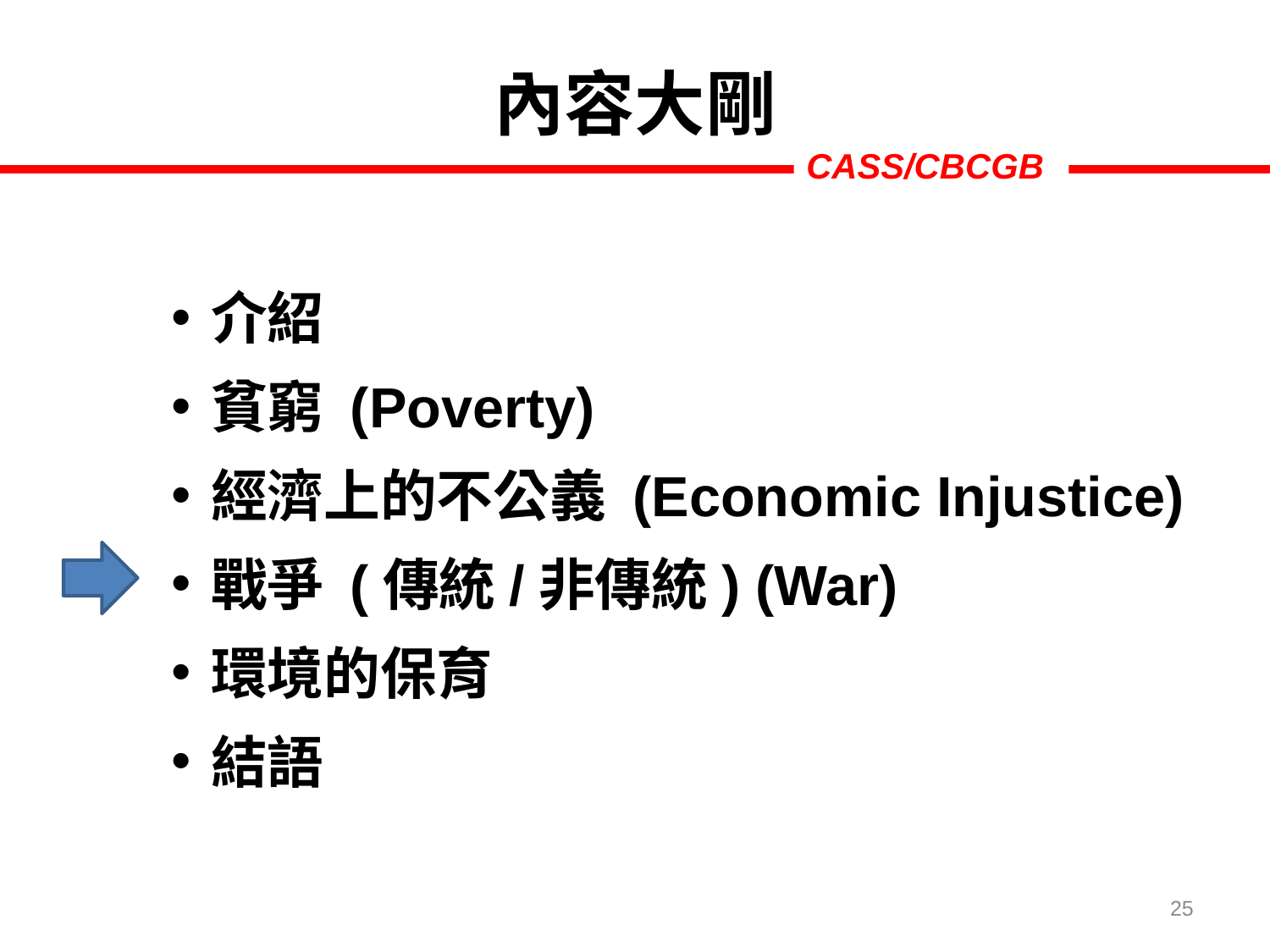

內容大剛
介紹
貧窮 (Poverty)
經濟上的不公義 (Economic Injustice)
戰爭 (傳統/非傳統) (War)
環境的保育
結語

25